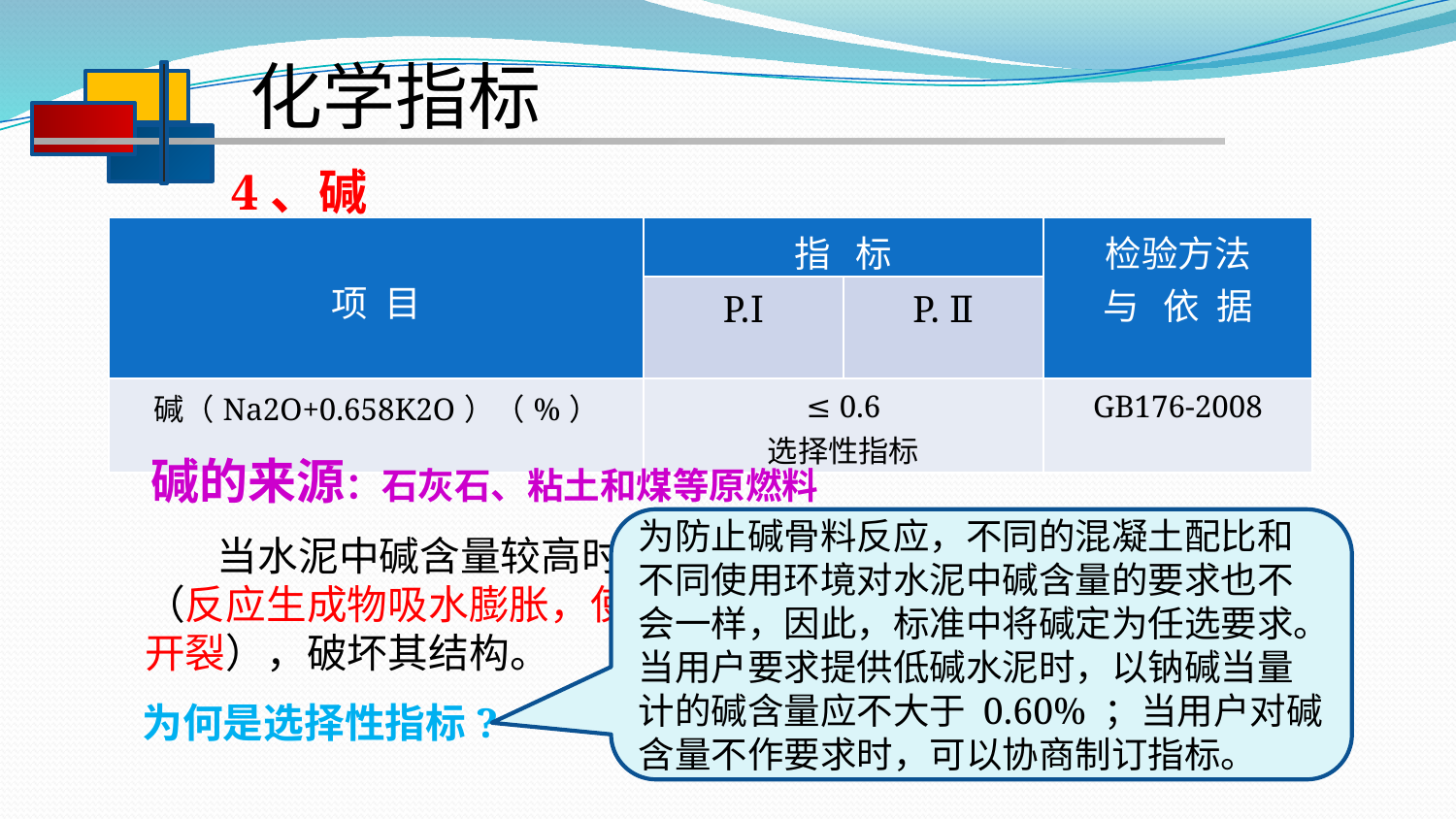

化学指标
4、碱（Na2O+0.658K2O）
| 项 目 | 指 标 |  | 检验方法 与 依 据 |
| --- | --- | --- | --- |
|  | P.Ⅰ | P. Ⅱ |  |
| 碱（Na2O+0.658K2O）（%） | ≤ 0.6 选择性指标 |  | GB176-2008 |
碱的来源：石灰石、粘土和煤等原燃料
为防止碱骨料反应，不同的混凝土配比和不同使用环境对水泥中碱含量的要求也不会一样，因此，标准中将碱定为任选要求。当用户要求提供低碱水泥时，以钠碱当量计的碱含量应不大于 0.60% ；当用户对碱含量不作要求时，可以协商制订指标。
       当水泥中碱含量较高时，混凝土容易发生碱集料反应（反应生成物吸水膨胀，使混凝土产生内应力，导致混凝土开裂），破坏其结构。
为何是选择性指标?